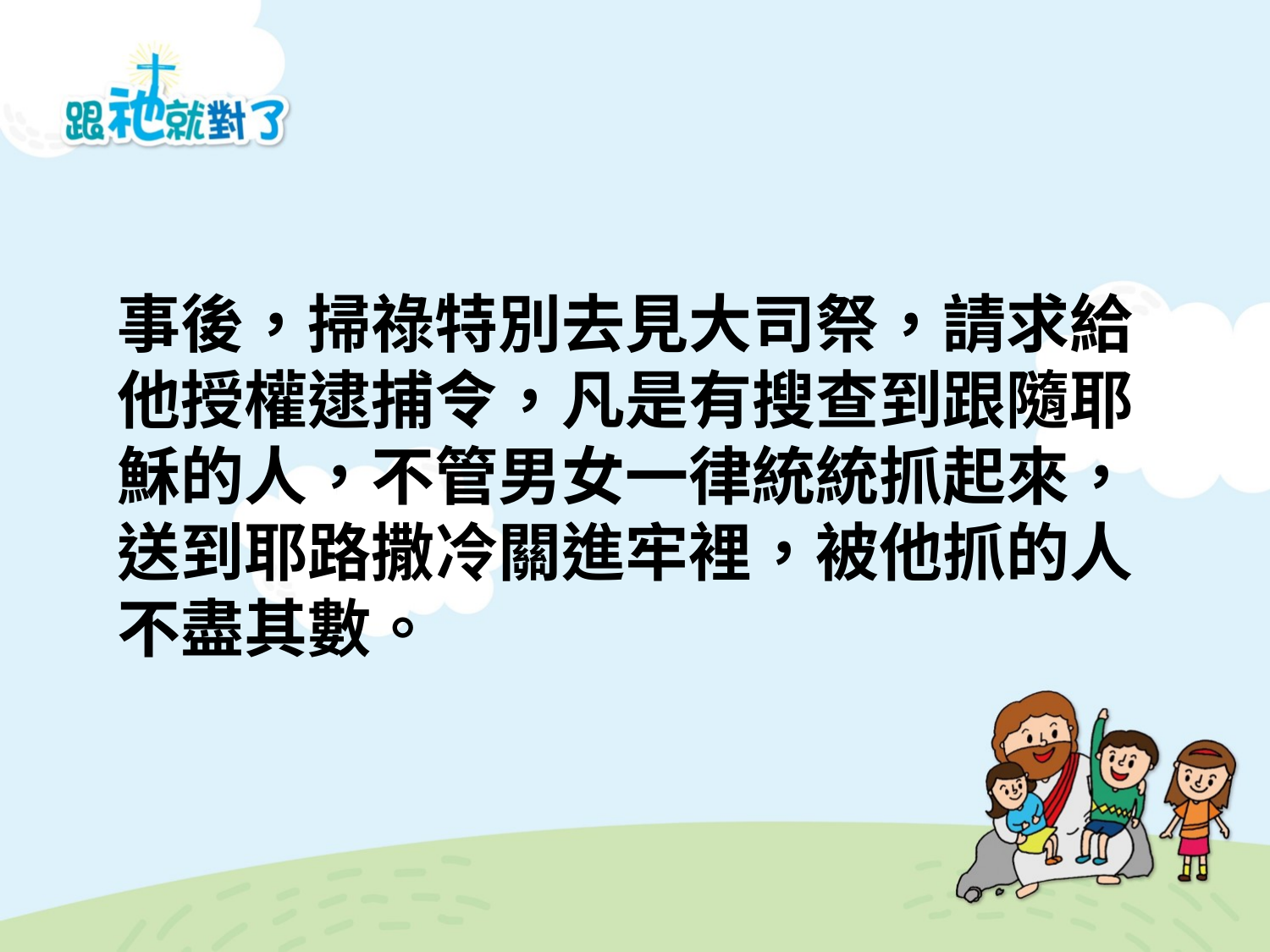

事後，掃祿特別去見大司祭，請求給他授權逮捕令，凡是有搜查到跟隨耶穌的人，不管男女一律統統抓起來，送到耶路撒冷關進牢裡，被他抓的人不盡其數。